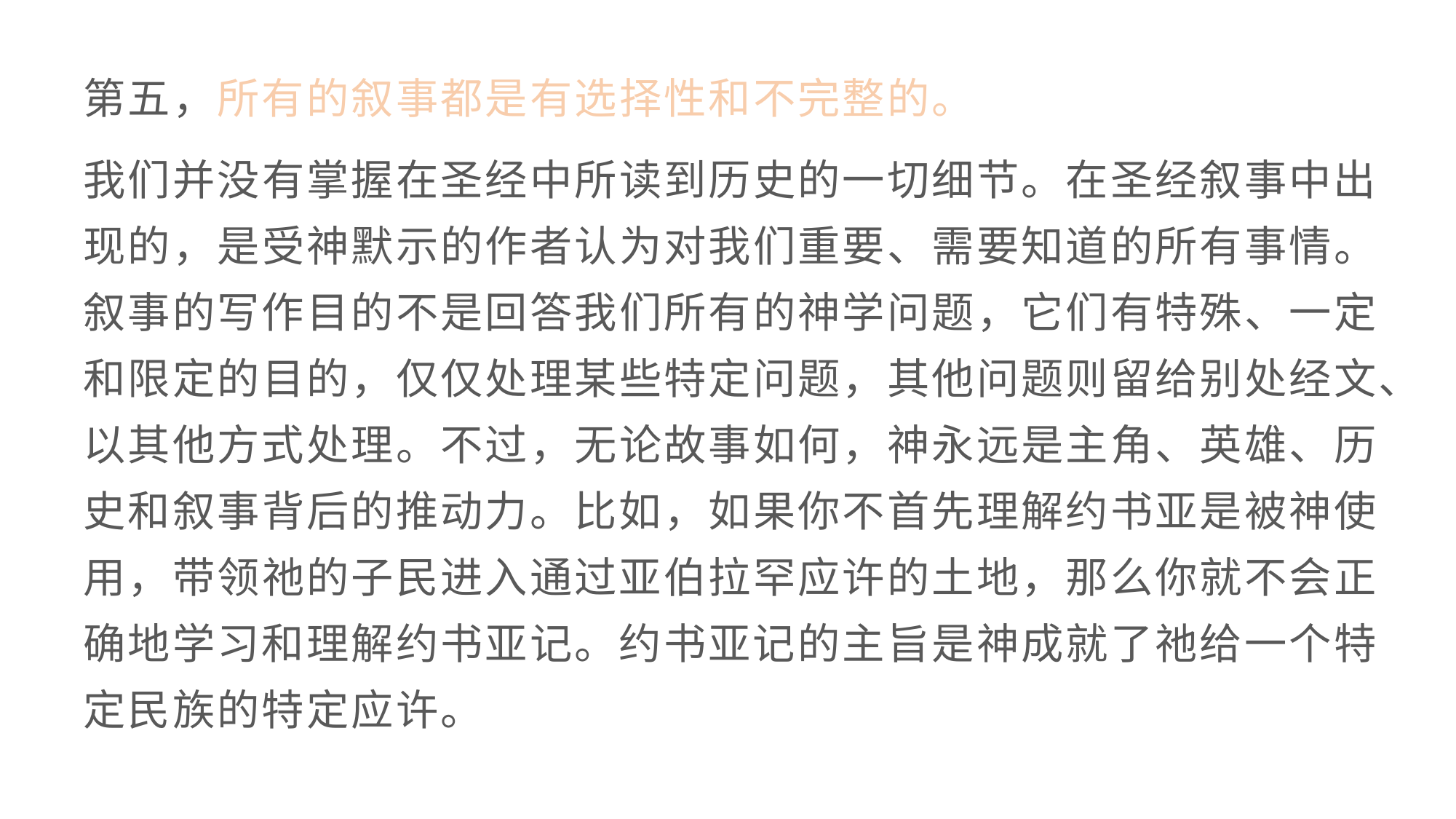

第五，所有的叙事都是有选择性和不完整的。
我们并没有掌握在圣经中所读到历史的一切细节。在圣经叙事中出现的，是受神默示的作者认为对我们重要、需要知道的所有事情。叙事的写作目的不是回答我们所有的神学问题，它们有特殊、一定和限定的目的，仅仅处理某些特定问题，其他问题则留给别处经文、以其他方式处理。不过，无论故事如何，神永远是主角、英雄、历史和叙事背后的推动力。比如，如果你不首先理解约书亚是被神使用，带领祂的子民进入通过亚伯拉罕应许的土地，那么你就不会正确地学习和理解约书亚记。约书亚记的主旨是神成就了祂给一个特定民族的特定应许。